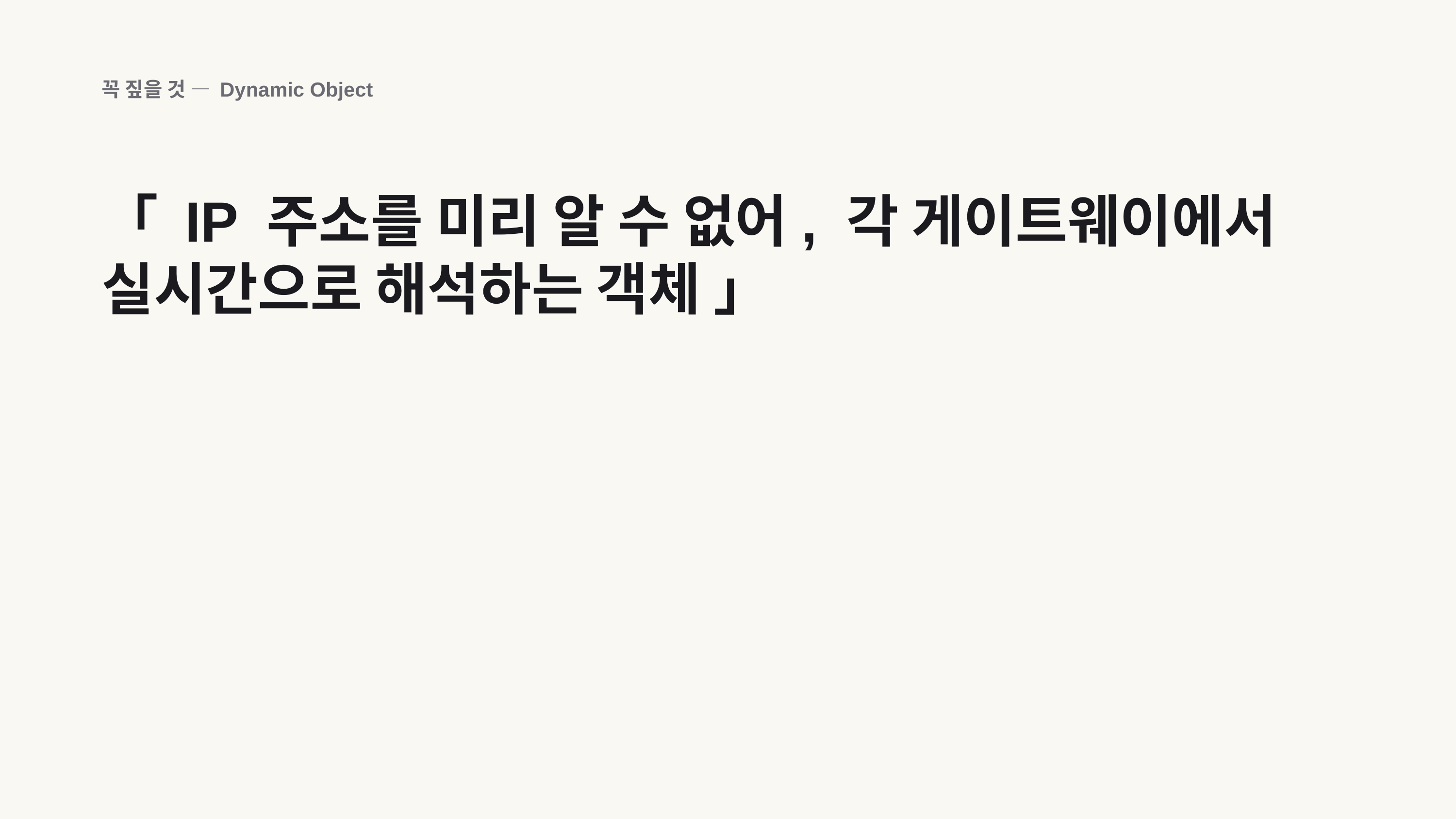

꼭 짚을 것 — Dynamic Object
「 IP 주소를 미리 알 수 없어, 각 게이트웨이에서 실시간으로 해석하는 객체 」